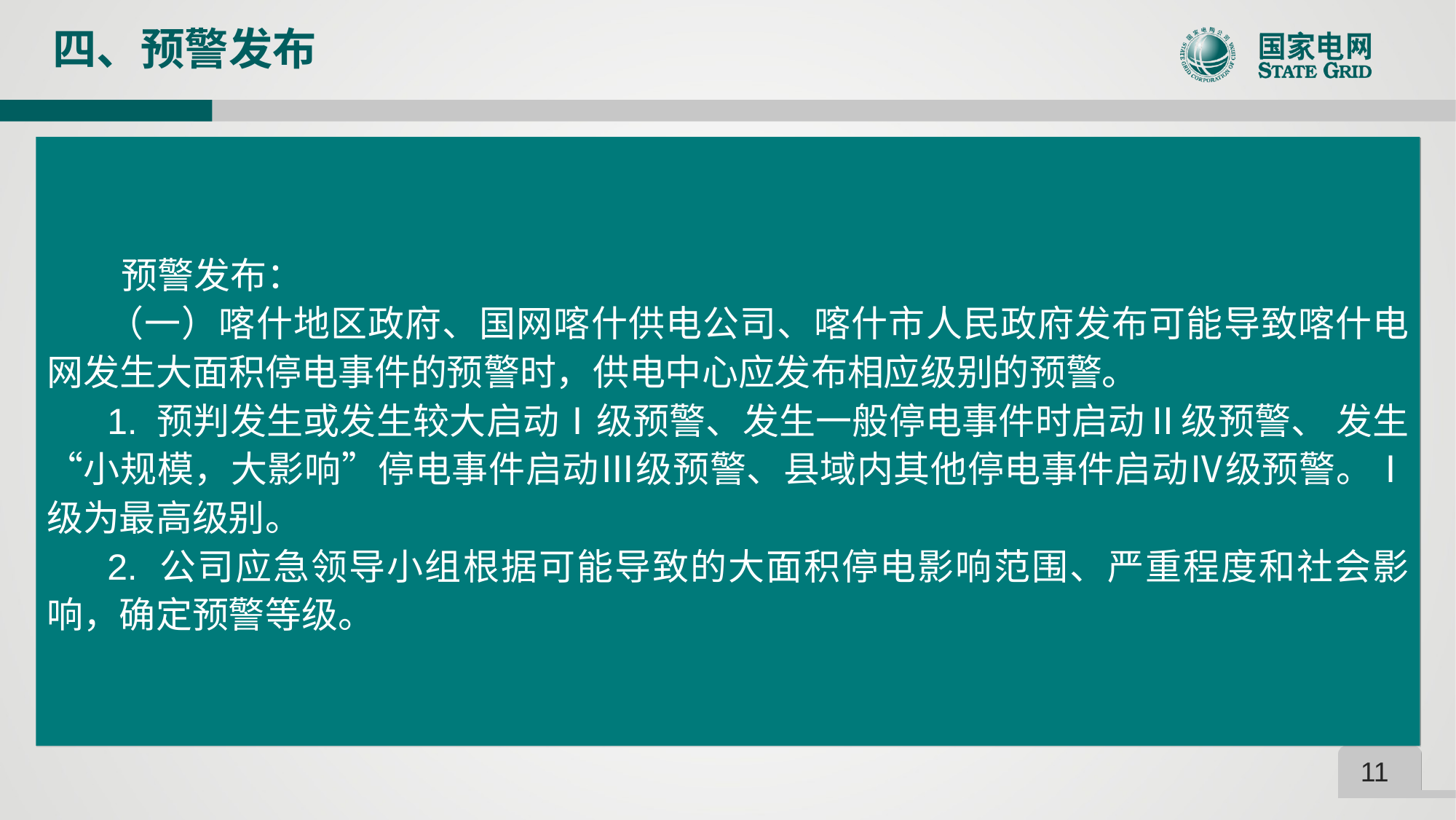

四、预警发布
 预警发布：
（一）喀什地区政府、国网喀什供电公司、喀什市人民政府发布可能导致喀什电网发生大面积停电事件的预警时，供电中心应发布相应级别的预警。
1. 预判发生或发生较大启动Ⅰ级预警、发生一般停电事件时启动Ⅱ级预警、 发生“小规模，大影响”停电事件启动Ⅲ级预警、县域内其他停电事件启动Ⅳ级预警。Ⅰ级为最高级别。
2. 公司应急领导小组根据可能导致的大面积停电影响范围、严重程度和社会影响，确定预警等级。